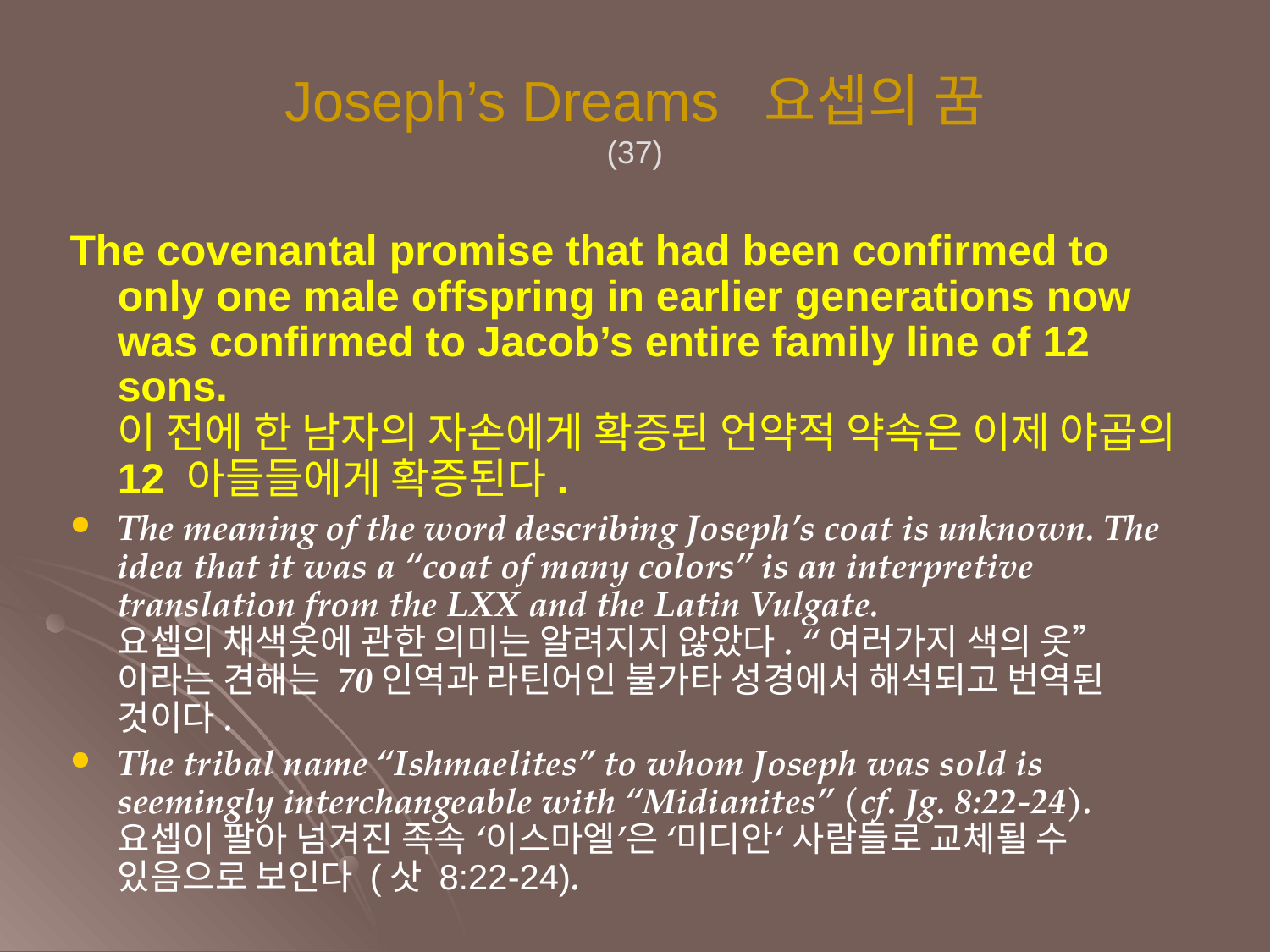

Joseph’s Dreams  요셉의 꿈
(37)
The covenantal promise that had been confirmed to only one male offspring in earlier generations now was confirmed to Jacob’s entire family line of 12 sons.
이 전에 한 남자의 자손에게 확증된 언약적 약속은 이제 야곱의 12 아들들에게 확증된다.
The meaning of the word describing Joseph’s coat is unknown. The idea that it was a “coat of many colors” is an interpretive translation from the LXX and the Latin Vulgate.
요셉의 채색옷에 관한 의미는 알려지지 않았다. “여러가지 색의 옷”이라는 견해는 70인역과 라틴어인 불가타 성경에서 해석되고 번역된 것이다.
The tribal name “Ishmaelites” to whom Joseph was sold is seemingly interchangeable with “Midianites” (cf. Jg. 8:22-24).
요셉이 팔아 넘겨진 족속 ‘이스마엘’은 ‘미디안‘ 사람들로 교체될 수 있음으로 보인다 (삿 8:22-24).